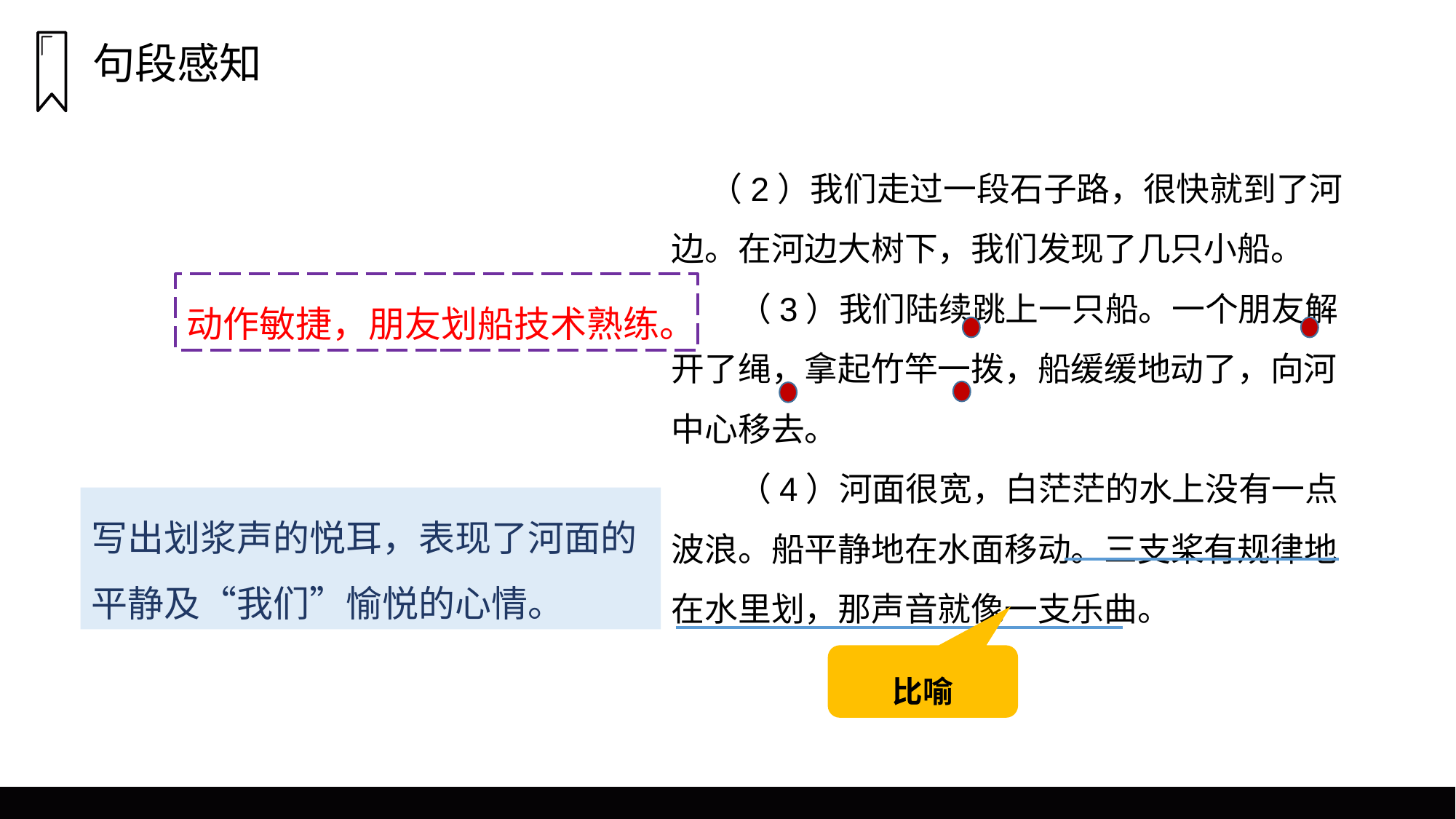

句段感知
    （2）我们走过一段石子路，很快就到了河边。在河边大树下，我们发现了几只小船。
　　（3）我们陆续跳上一只船。一个朋友解开了绳，拿起竹竿一拨，船缓缓地动了，向河中心移去。
　　（4）河面很宽，白茫茫的水上没有一点波浪。船平静地在水面移动。三支桨有规律地在水里划，那声音就像一支乐曲。

动作敏捷，朋友划船技术熟练。

写出划浆声的悦耳，表现了河面的平静及“我们”愉悦的心情。
比喻